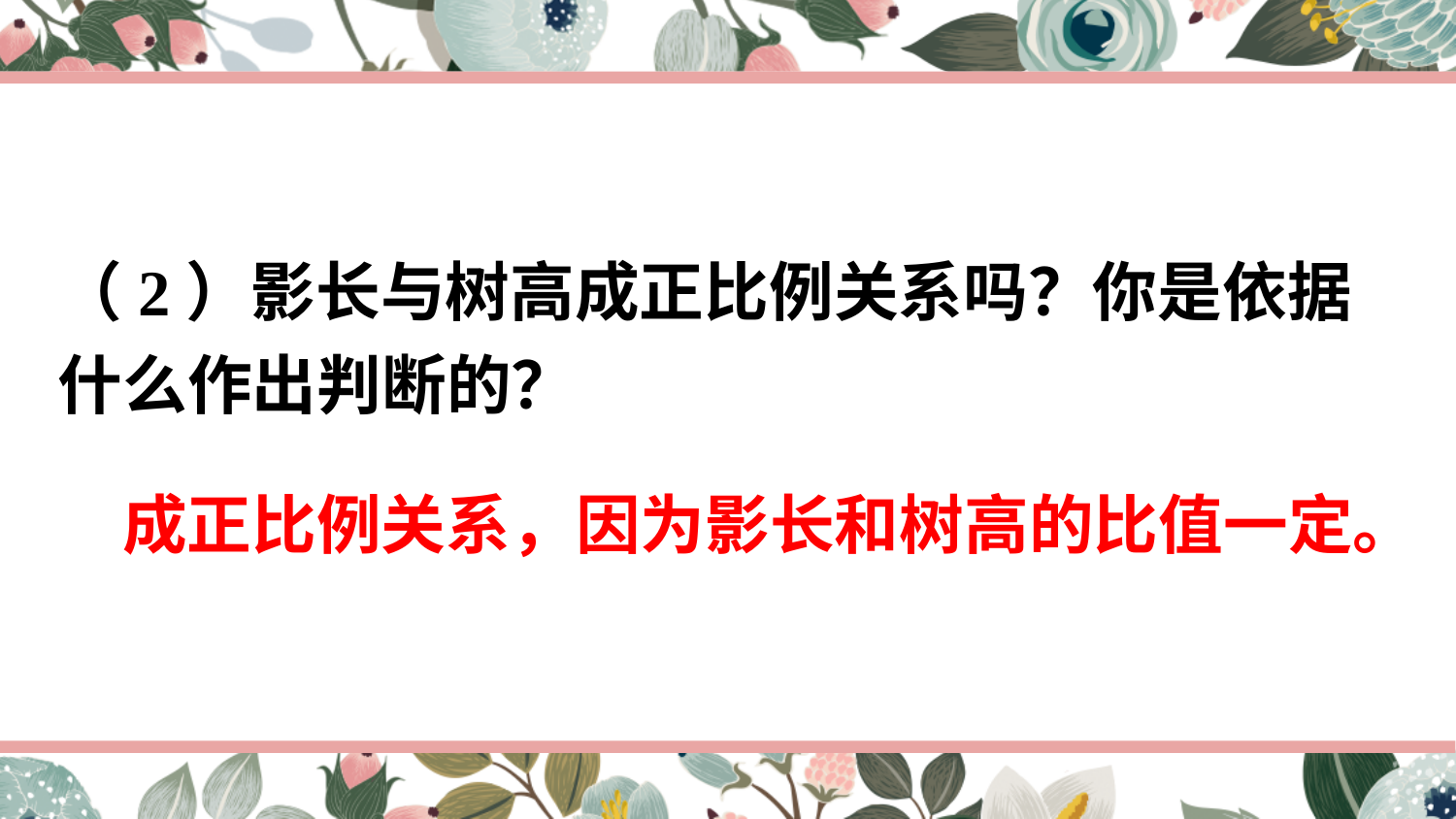

（2）影长与树高成正比例关系吗？你是依据什么作出判断的？
成正比例关系，因为影长和树高的比值一定。